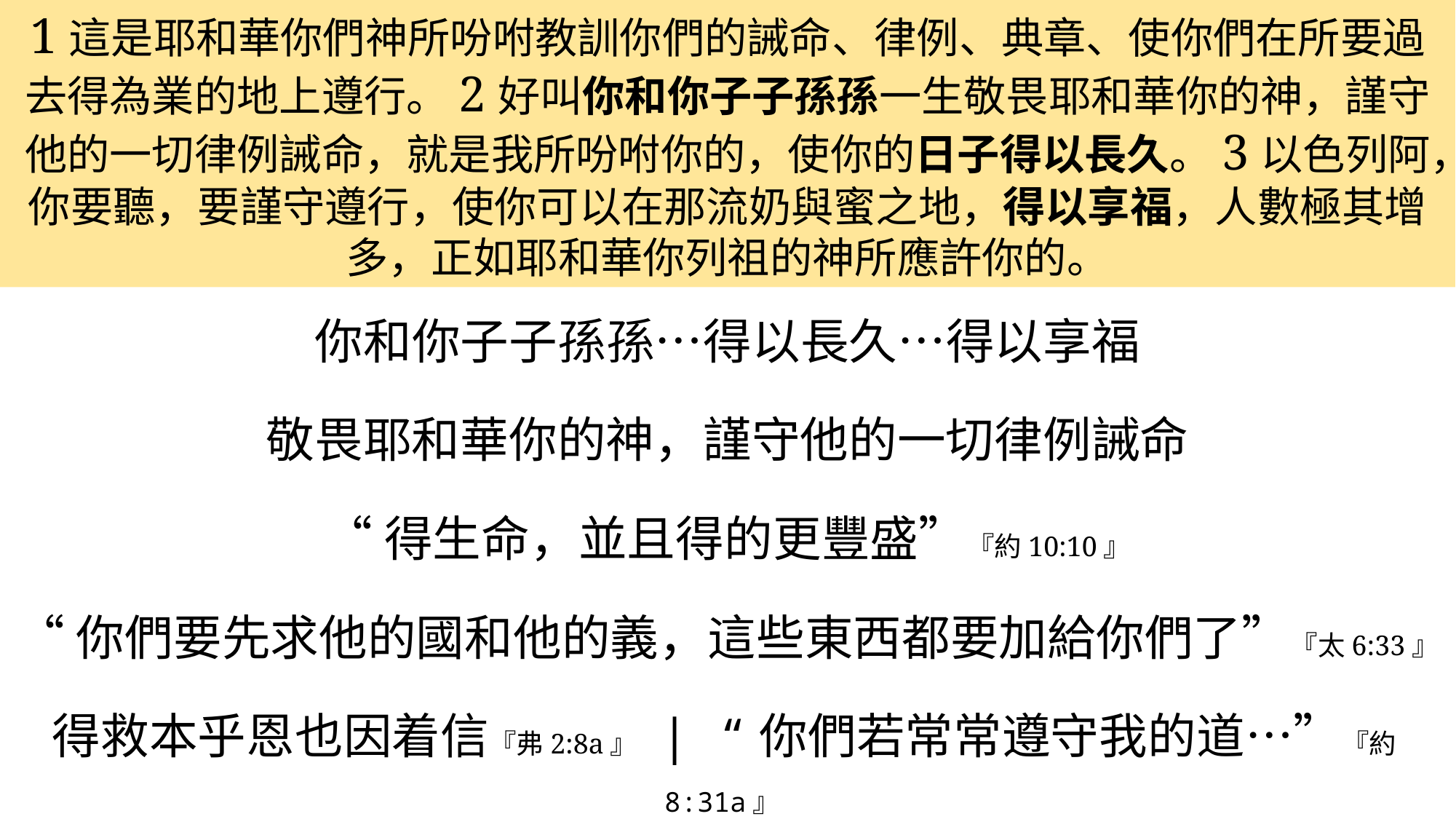

1這是耶和華你們神所吩咐教訓你們的誡命、律例、典章、使你們在所要過去得為業的地上遵行。2好叫你和你子子孫孫一生敬畏耶和華你的神，謹守他的一切律例誡命，就是我所吩咐你的，使你的日子得以長久。3以色列阿，你要聽，要謹守遵行，使你可以在那流奶與蜜之地，得以享福，人數極其增多，正如耶和華你列祖的神所應許你的。
你和你子子孫孫…得以長久…得以享福
敬畏耶和華你的神，謹守他的一切律例誡命
“得生命，並且得的更豐盛”『約10:10』
“你們要先求他的國和他的義，這些東西都要加給你們了”『太6:33』
得救本乎恩也因着信『弗2:8a』 | “你們若常常遵守我的道…”『約8:31a』